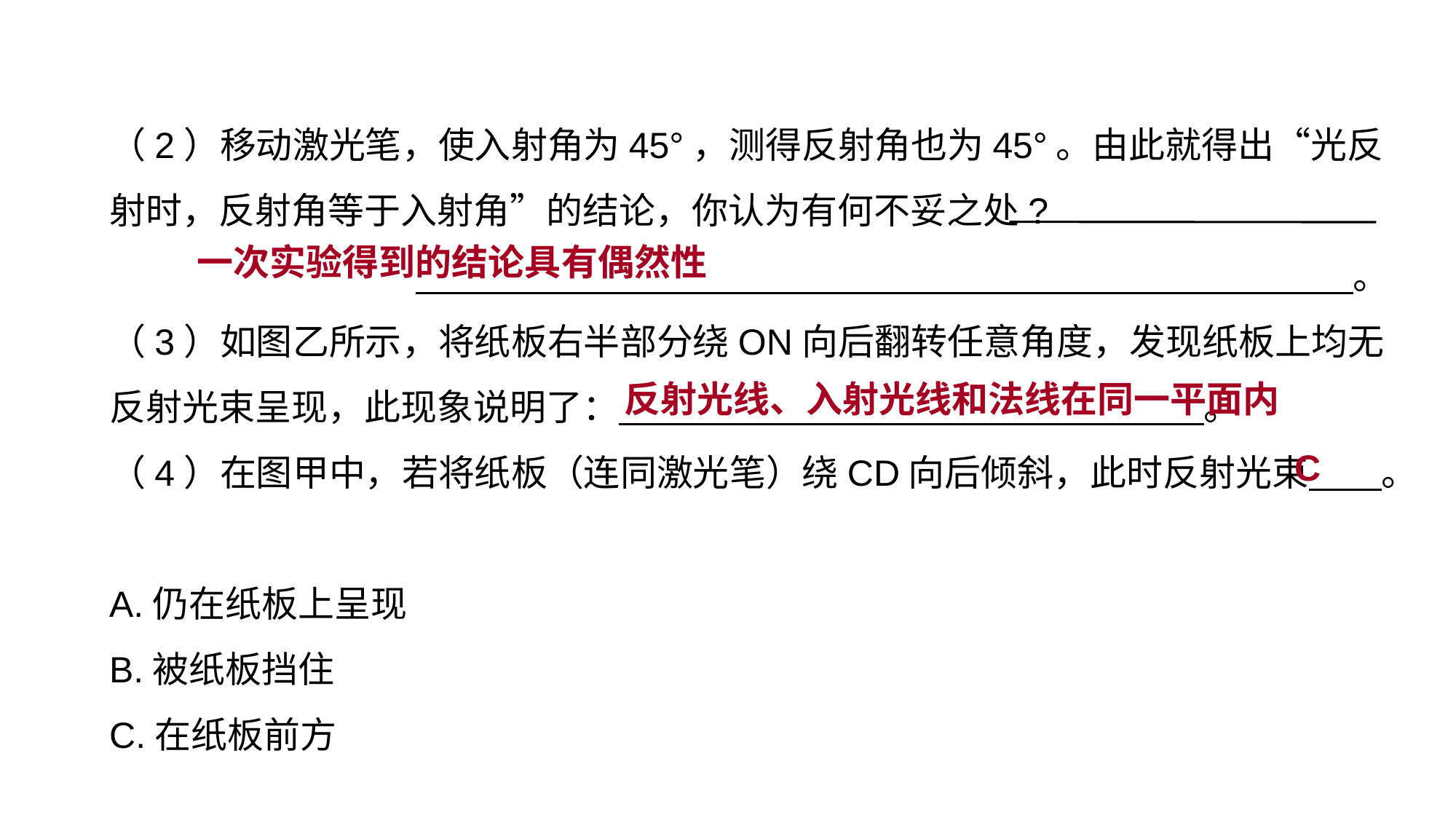

（2）移动激光笔，使入射角为45°，测得反射角也为45°。由此就得出“光反射时，反射角等于入射角”的结论，你认为有何不妥之处?
　                                                                                                              。
（3）如图乙所示，将纸板右半部分绕ON向后翻转任意角度，发现纸板上均无反射光束呈现，此现象说明了：　                                                                   。
（4）在图甲中，若将纸板（连同激光笔）绕CD向后倾斜，此时反射光束　　。
A.仍在纸板上呈现
B.被纸板挡住
C.在纸板前方
一次实验得到的结论具有偶然性
实验突破 素养提升
反射光线、入射光线和法线在同一平面内
C